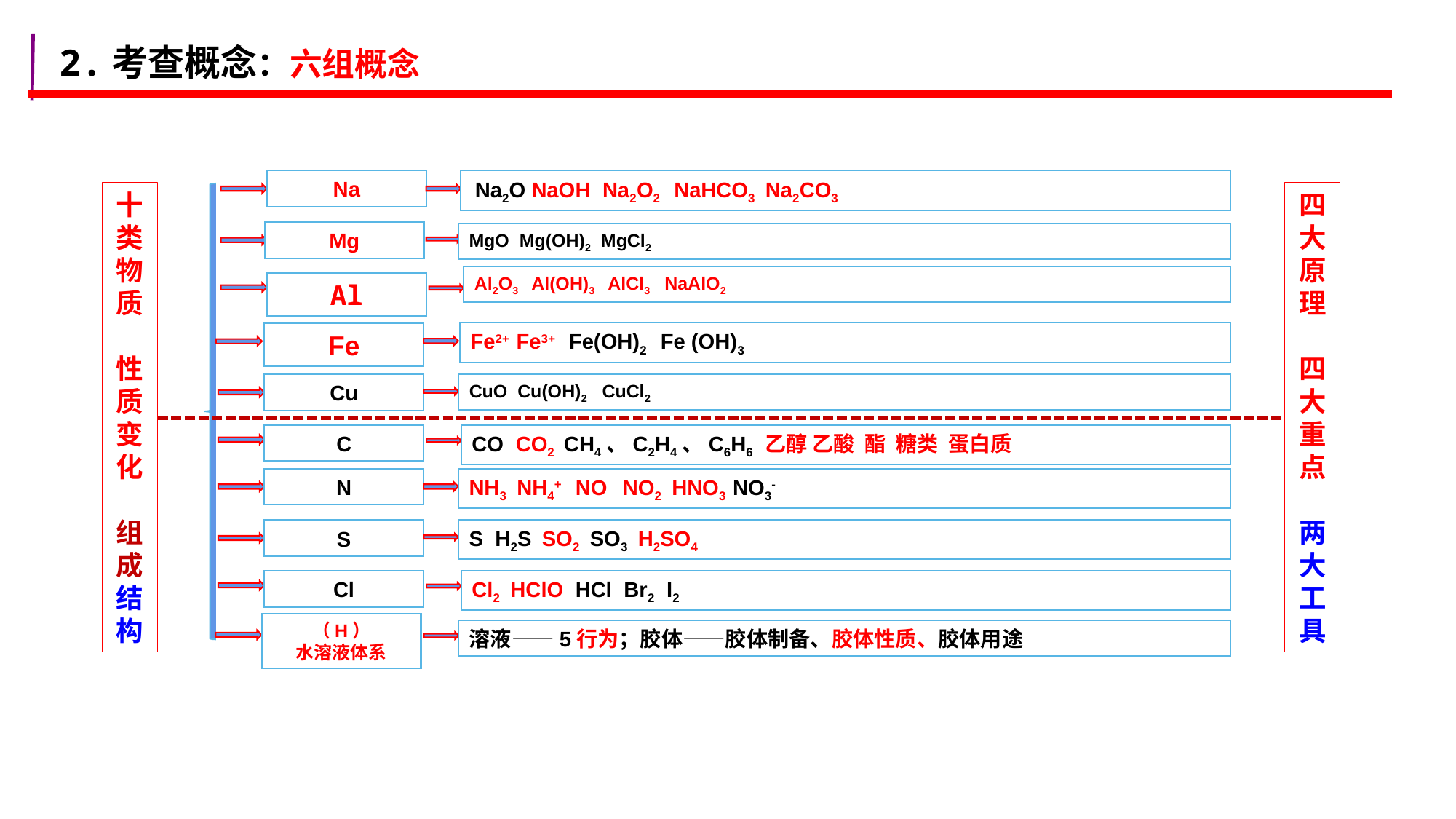

2.考查概念：六组概念

Na
 Na2O NaOH  Na2O2    NaHCO3   Na2CO3
十类物质

性质变化

组成
结构
四大原理

四大重点

两大工具

Mg
MgO  Mg(OH)2  MgCl2

Al2O3   Al(OH)3   AlCl3     NaAlO2
Al

Fe2+  Fe3+    Fe(OH)2    Fe (OH)3
Fe

CuO  Cu(OH)2   CuCl2
Cu

C
CO  CO2  CH4、C2H4、C6H6  乙醇 乙酸  酯  糖类  蛋白质

N
NH3   NH4+    NO   NO2   HNO3  NO3-

S  H2S   SO2   SO3   H2SO4
S

Cl
Cl2   HClO  HCl  Br2  I2

（H）
水溶液体系
溶液——5行为；胶体——胶体制备、胶体性质、胶体用途